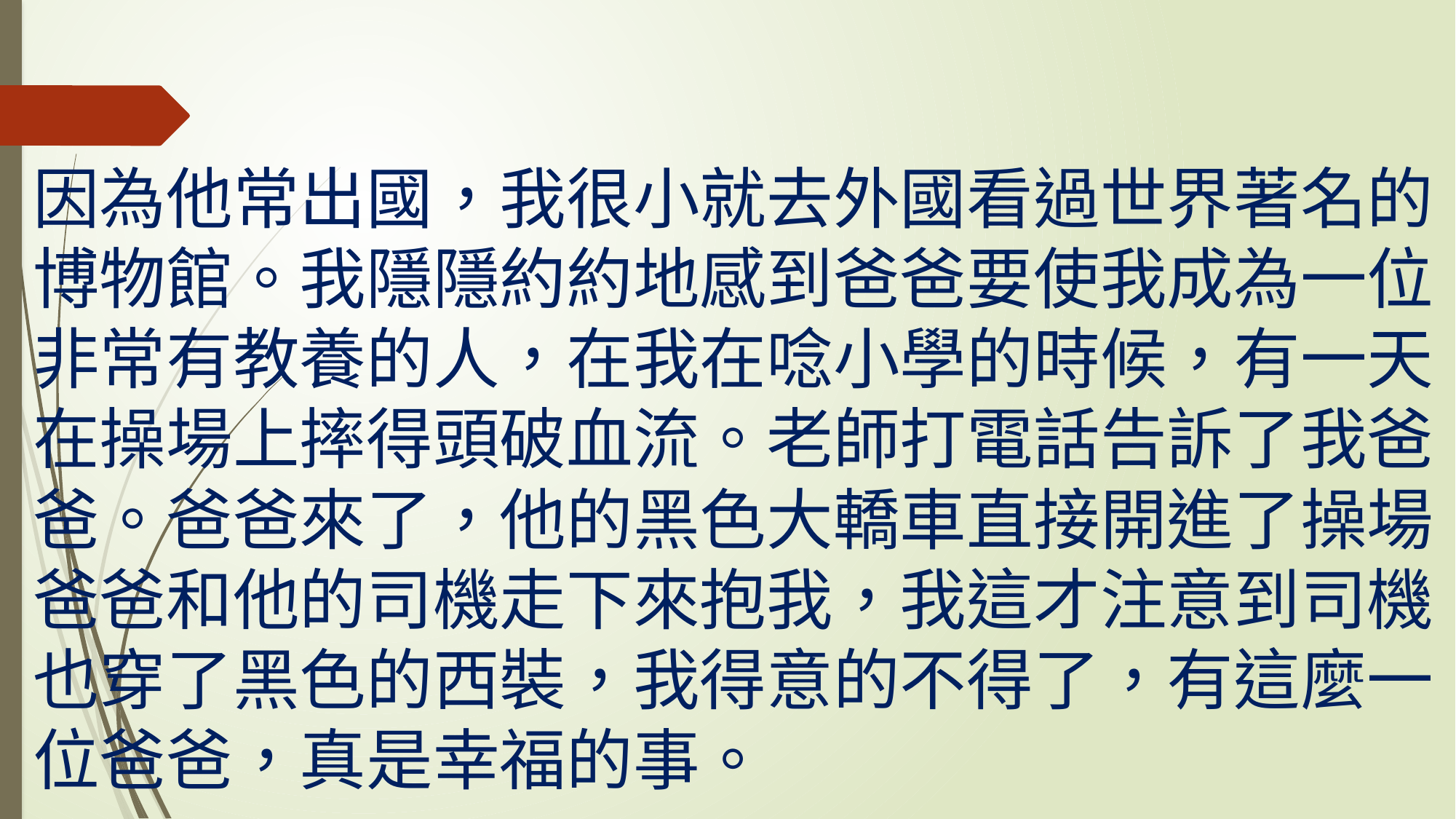

#
因為他常出國，我很小就去外國看過世界著名的博物館。我隱隱約約地感到爸爸要使我成為一位非常有教養的人，在我在唸小學的時候，有一天在操場上摔得頭破血流。老師打電話告訴了我爸爸。爸爸來了，他的黑色大轎車直接開進了操場，爸爸和他的司機走下來抱我，我這才注意到司機也穿了黑色的西裝，我得意的不得了，有這麼一位爸爸，真是幸福的事。